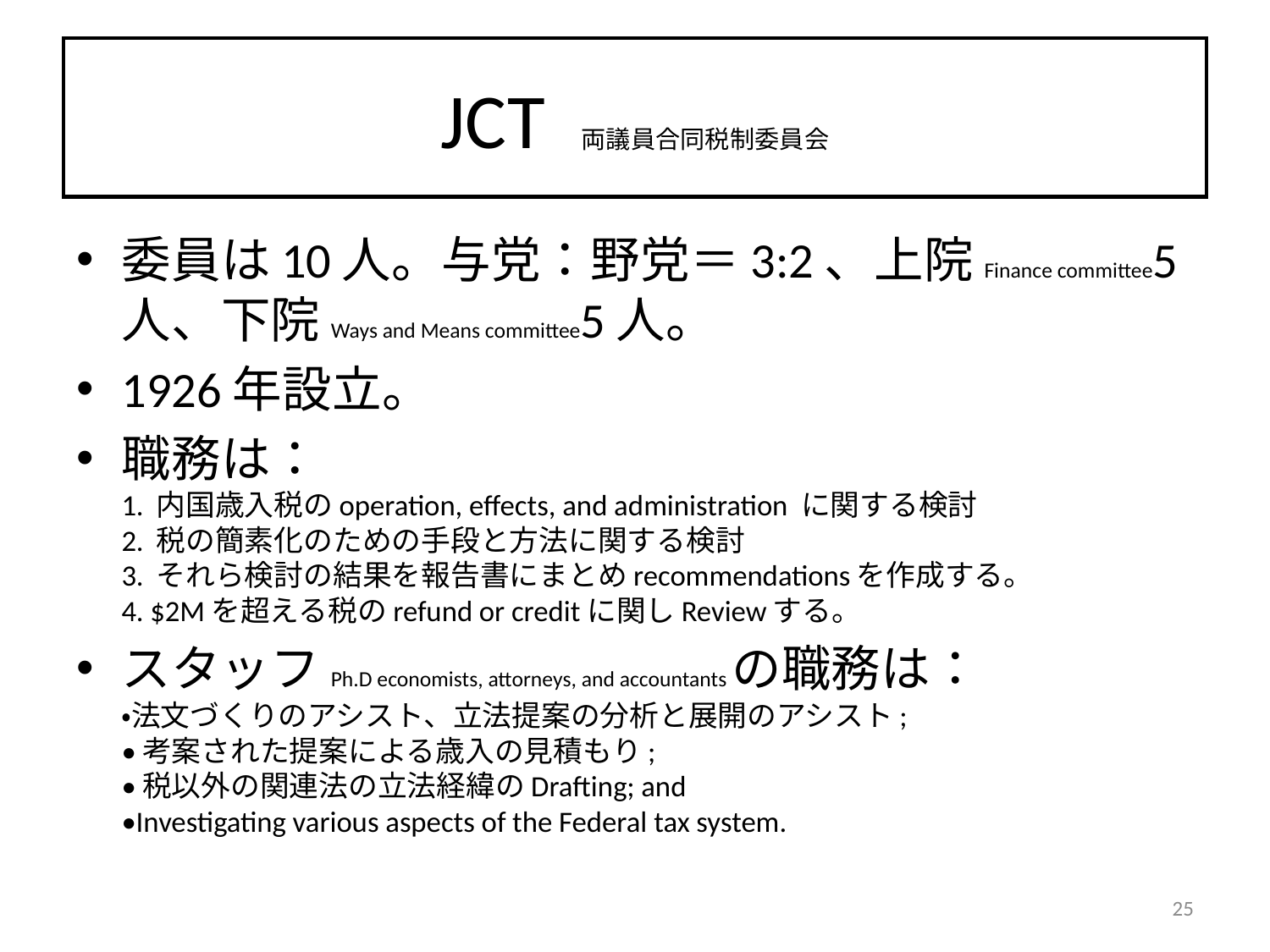

# JCT 両議員合同税制委員会
委員は10人。与党：野党＝3:2、上院Finance committee5人、下院Ways and Means committee5人。
1926年設立。
職務は：
1. 内国歳入税のoperation, effects, and administration に関する検討
2. 税の簡素化のための手段と方法に関する検討
3. それら検討の結果を報告書にまとめrecommendationsを作成する。
4. $2Mを超える税のrefund or creditに関しReviewする。
スタッフPh.D economists, attorneys, and accountantsの職務は：
•法文づくりのアシスト、立法提案の分析と展開のアシスト;
•考案された提案による歳入の見積もり;
•税以外の関連法の立法経緯のDrafting; and
•Investigating various aspects of the Federal tax system.

25